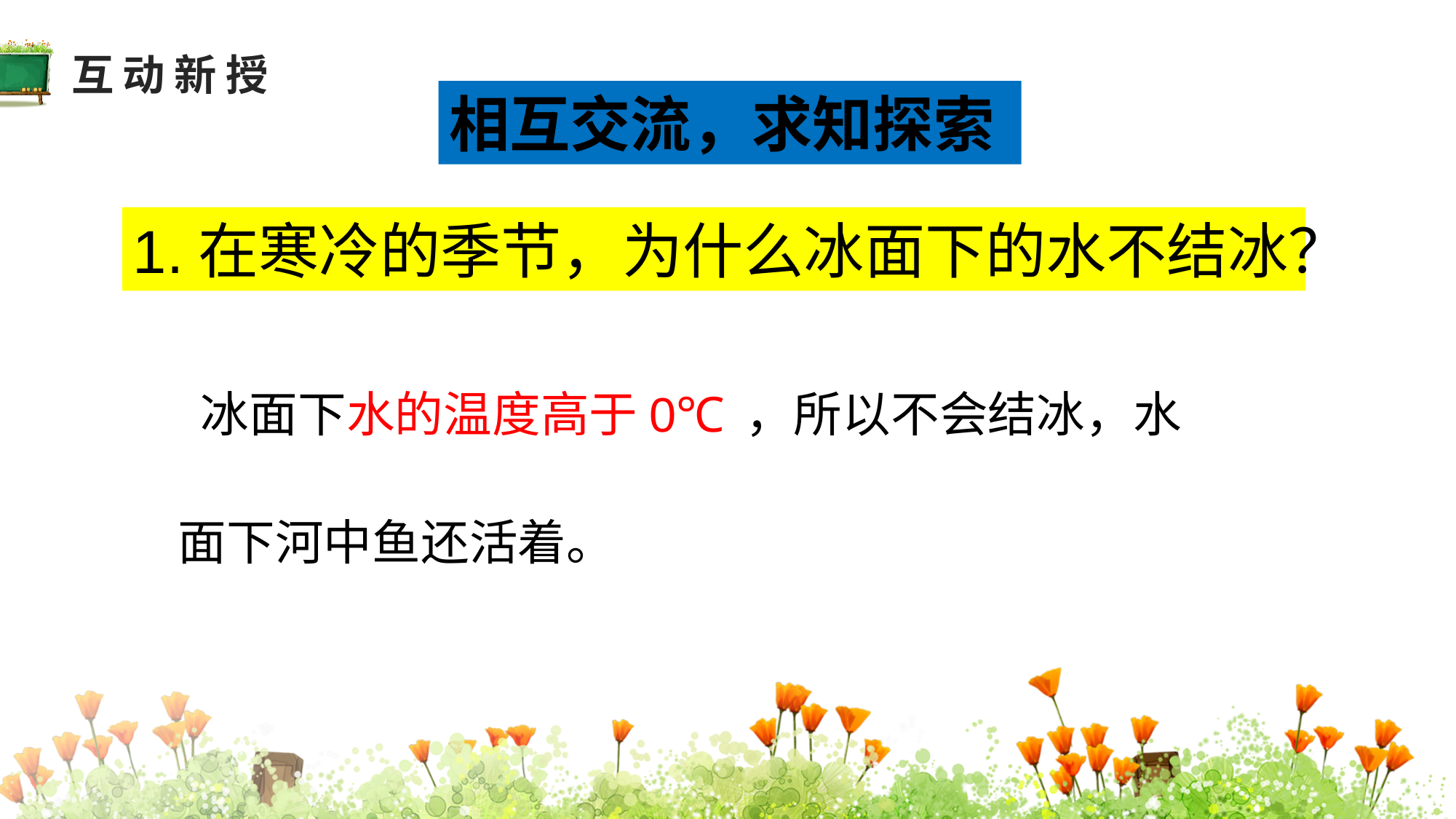

互动新授
相互交流，求知探索
1.在寒冷的季节，为什么冰面下的水不结冰？
 冰面下水的温度高于0℃，所以不会结冰，水面下河中鱼还活着。